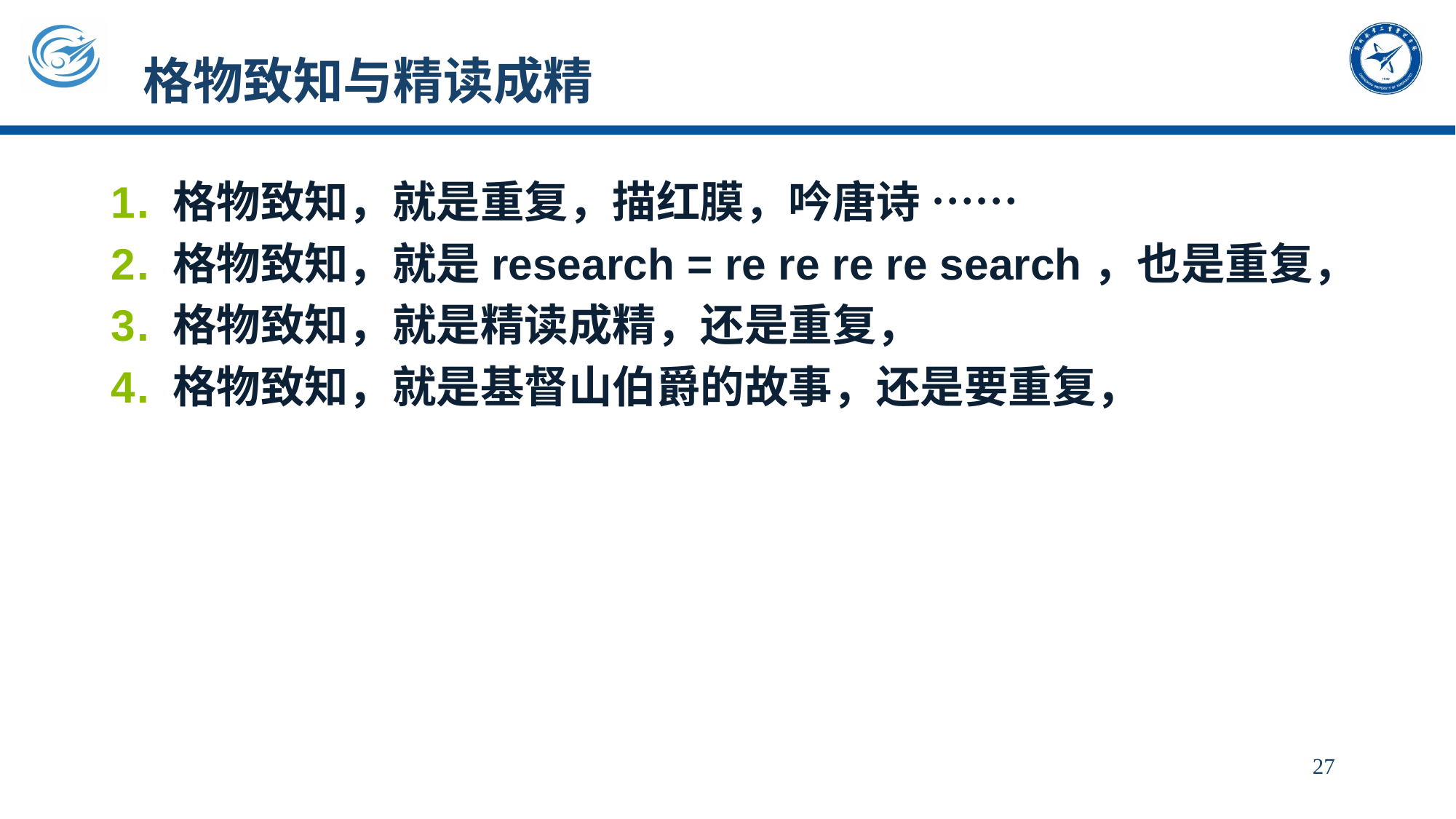

# 格物致知与精读成精
格物致知，就是重复，描红膜，吟唐诗 ……
格物致知，就是research = re re re re search，也是重复，
格物致知，就是精读成精，还是重复，
格物致知，就是基督山伯爵的故事，还是要重复，
27